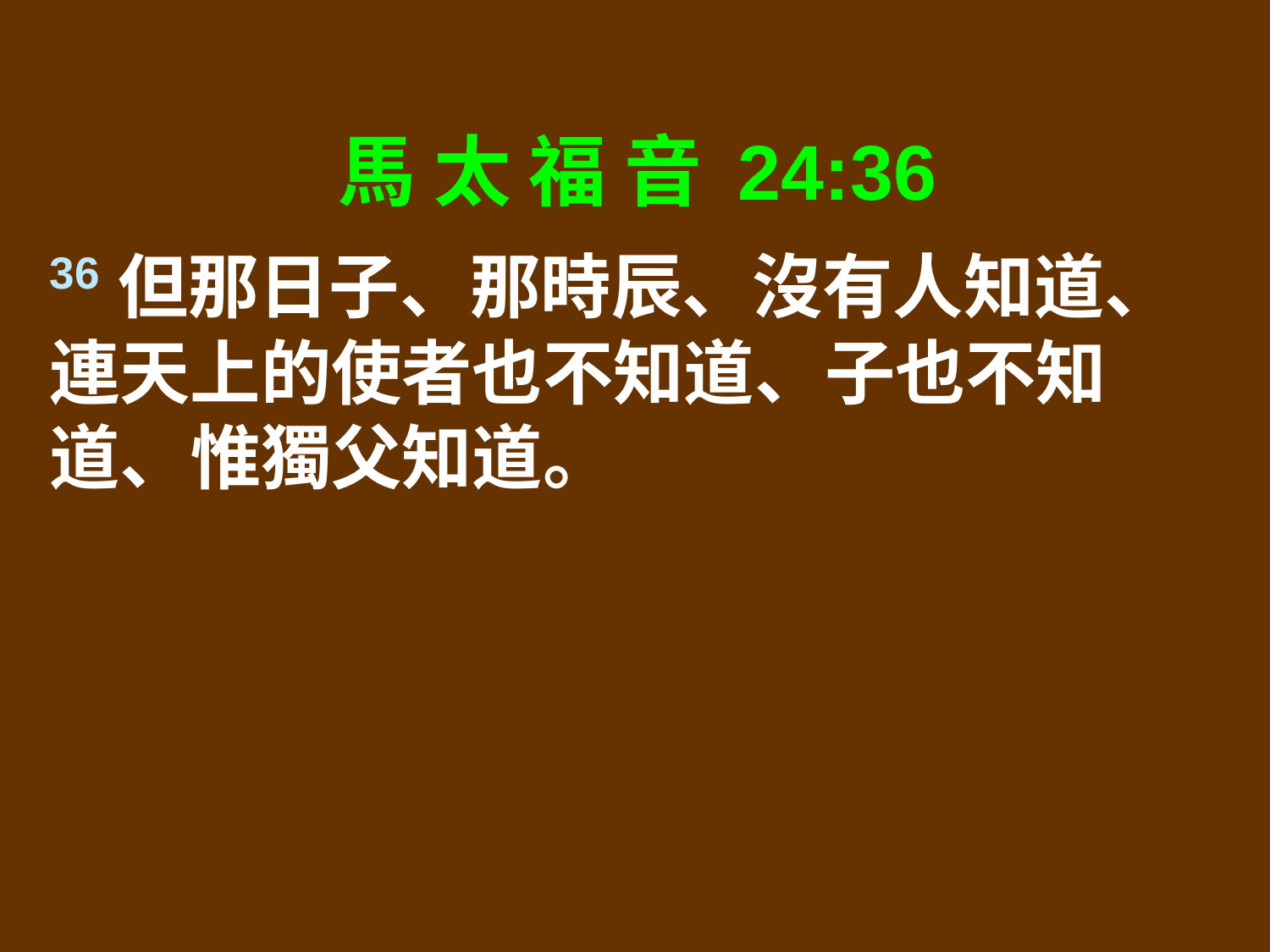

馬 太 福 音 24:36
36但那日子、那時辰、沒有人知道、連天上的使者也不知道、子也不知道、惟獨父知道。